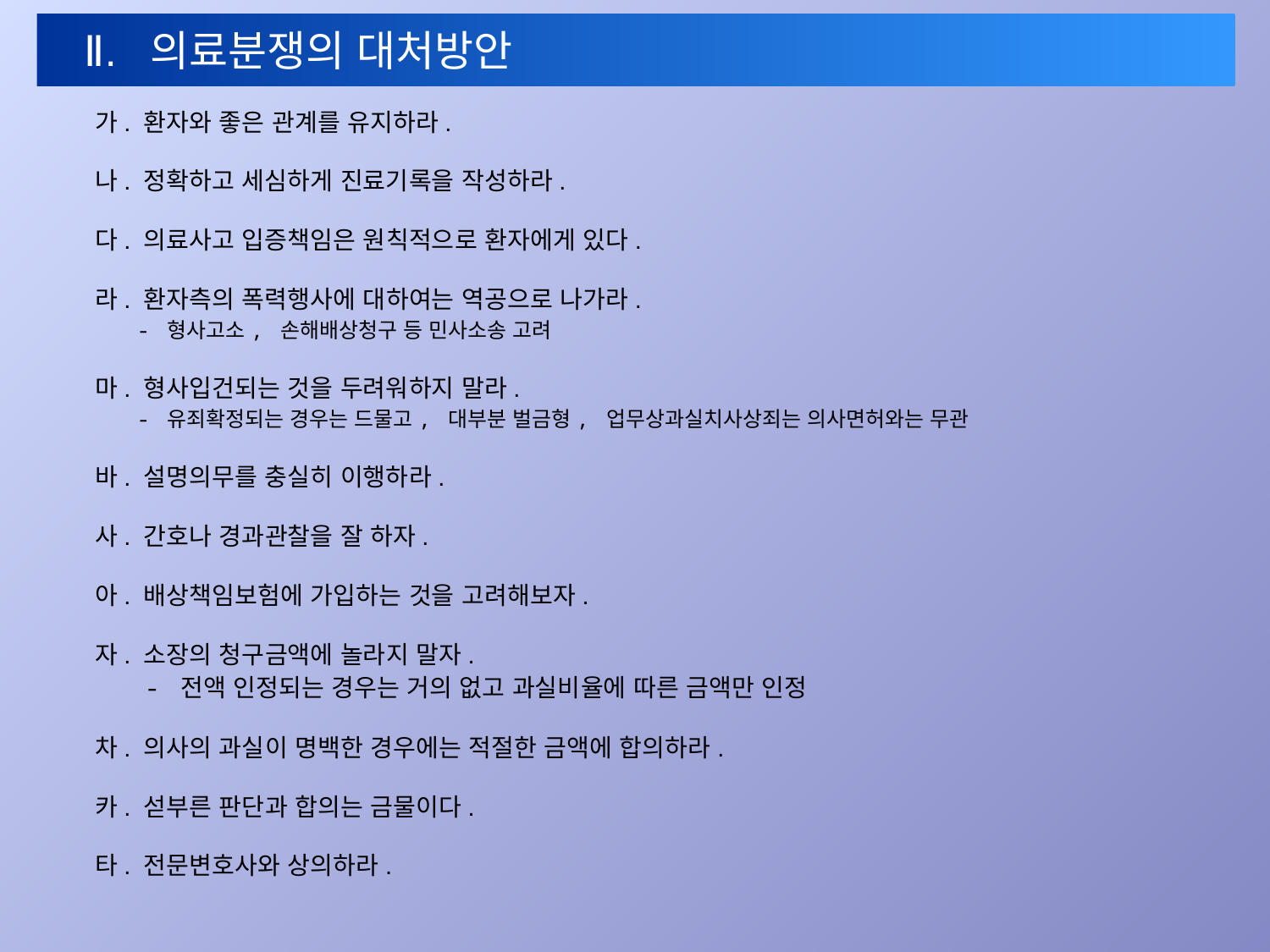

Ⅱ.  의료분쟁의 대처방안
가. 환자와 좋은 관계를 유지하라.

나. 정확하고 세심하게 진료기록을 작성하라.

다. 의료사고 입증책임은 원칙적으로 환자에게 있다.

라. 환자측의 폭력행사에 대하여는 역공으로 나가라.
      - 형사고소, 손해배상청구 등 민사소송 고려

마. 형사입건되는 것을 두려워하지 말라.
      - 유죄확정되는 경우는 드물고, 대부분 벌금형, 업무상과실치사상죄는 의사면허와는 무관

바. 설명의무를 충실히 이행하라.

사. 간호나 경과관찰을 잘 하자.

아. 배상책임보험에 가입하는 것을 고려해보자.

자. 소장의 청구금액에 놀라지 말자.
       - 전액 인정되는 경우는 거의 없고 과실비율에 따른 금액만 인정

차. 의사의 과실이 명백한 경우에는 적절한 금액에 합의하라.

카. 섣부른 판단과 합의는 금물이다.

타. 전문변호사와 상의하라.